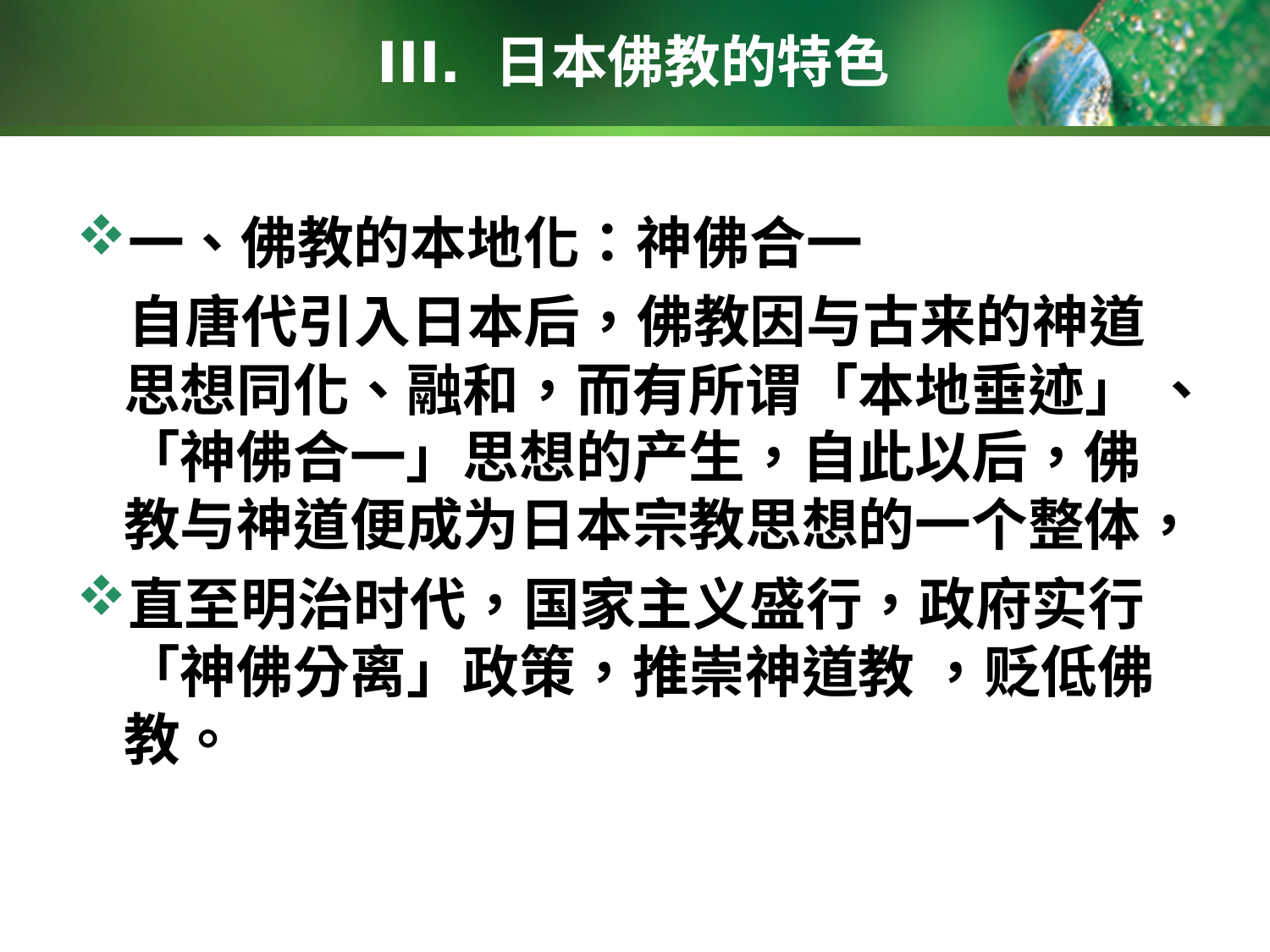

# III. 日本佛教的特色
一、佛教的本地化：神佛合一
   自唐代引入日本后，佛教因与古来的神道思想同化、融和，而有所谓「本地垂迹」 、「神佛合一」思想的产生，自此以后，佛教与神道便成为日本宗教思想的一个整体，
直至明治时代，国家主义盛行，政府实行「神佛分离」政策，推崇神道教 ，贬低佛教。